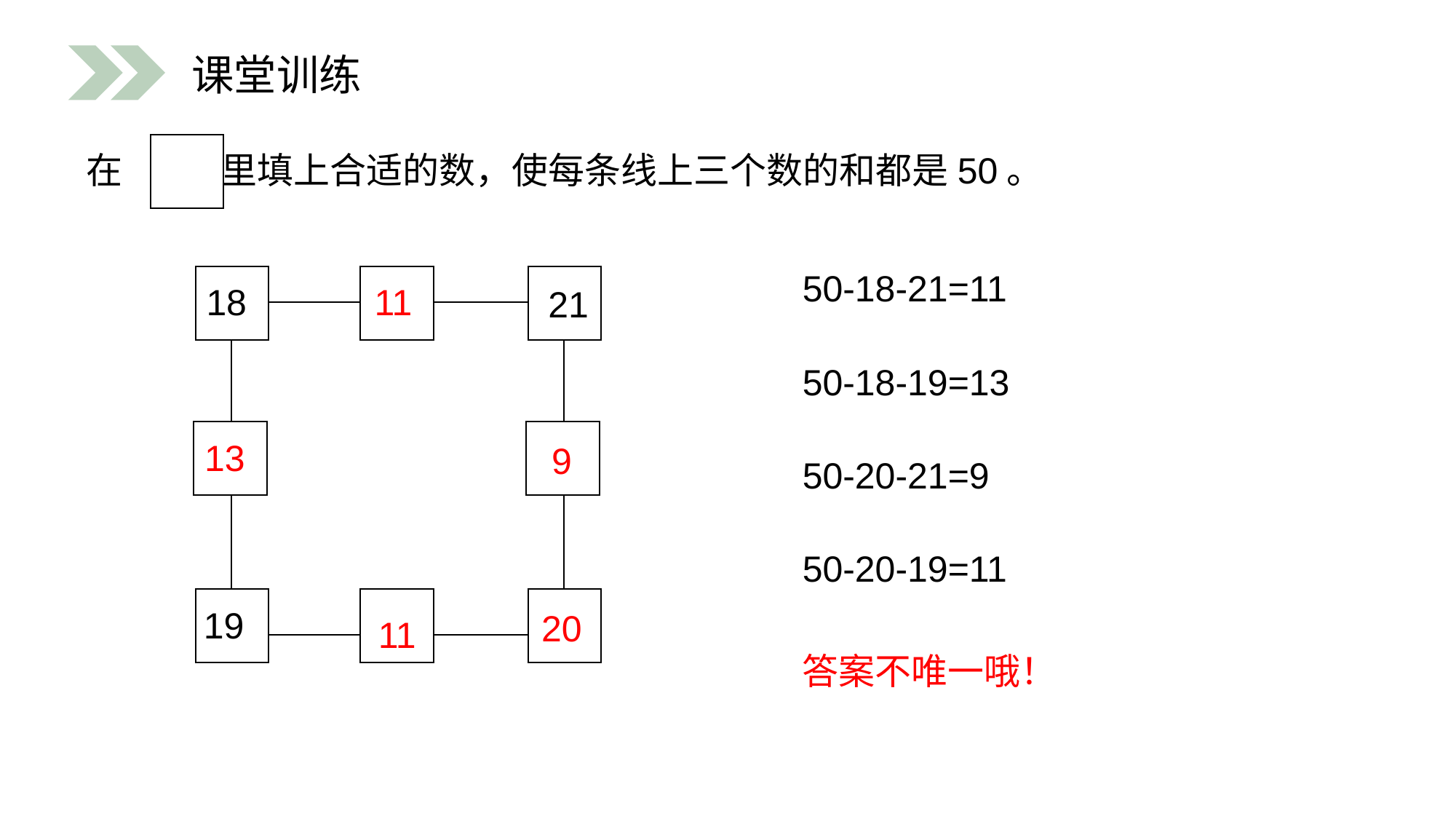

课堂训练

  在            里填上合适的数，使每条线上三个数的和都是50。
50-18-21=11

18

21

19

11
50-18-19=13
13
9
50-20-21=9
50-20-19=11
20
11
答案不唯一哦！